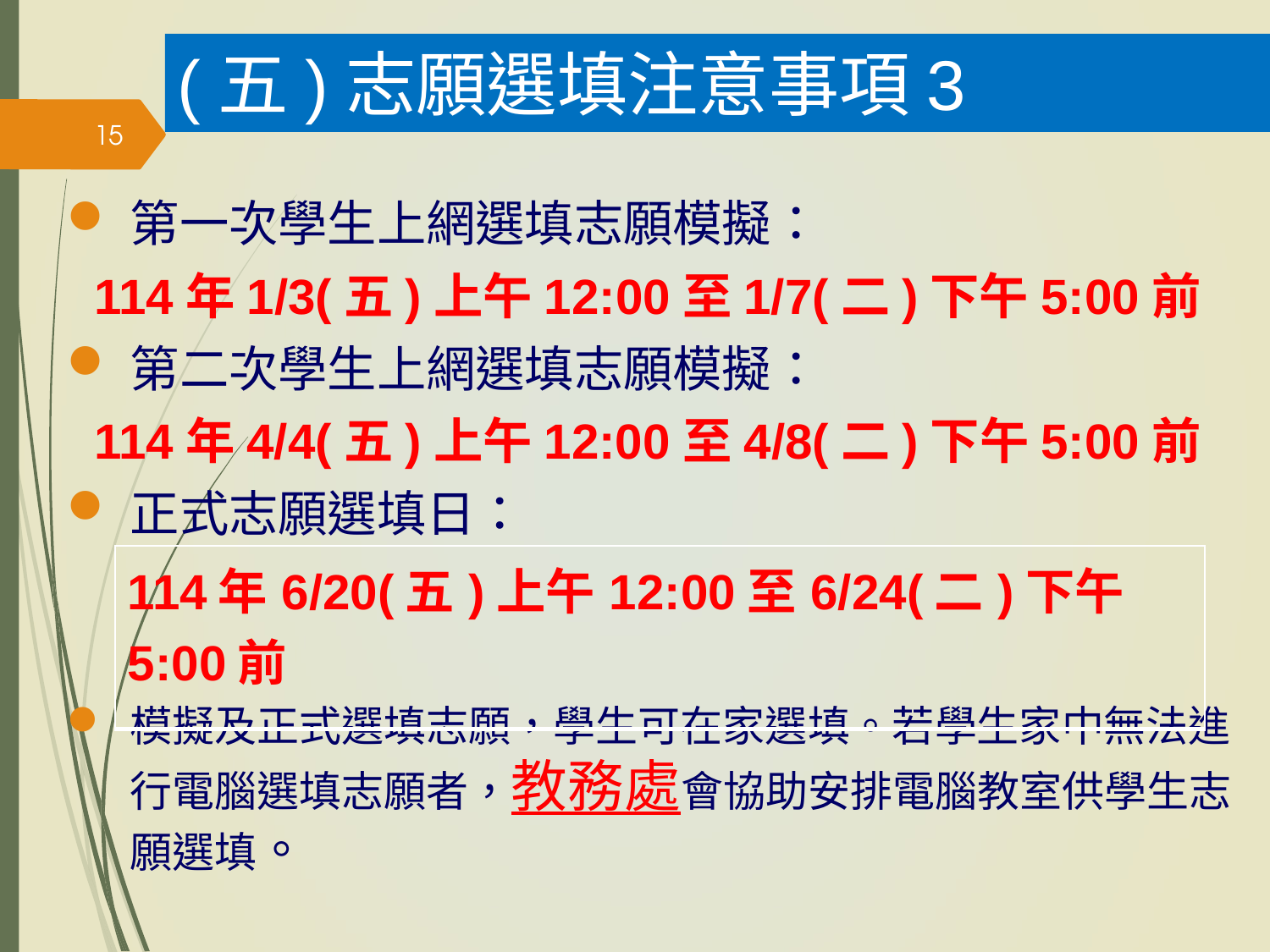

(五)志願選填注意事項3
15
第一次學生上網選填志願模擬：
  114年1/3(五)上午12:00至1/7(二)下午5:00前
第二次學生上網選填志願模擬：
  114年4/4(五)上午12:00至4/8(二)下午5:00前
正式志願選填日：

模擬及正式選填志願，學生可在家選填。若學生家中無法進行電腦選填志願者，教務處會協助安排電腦教室供學生志願選填。

| 114年6/20(五)上午12:00至6/24(二)下午5:00前 |
| --- |